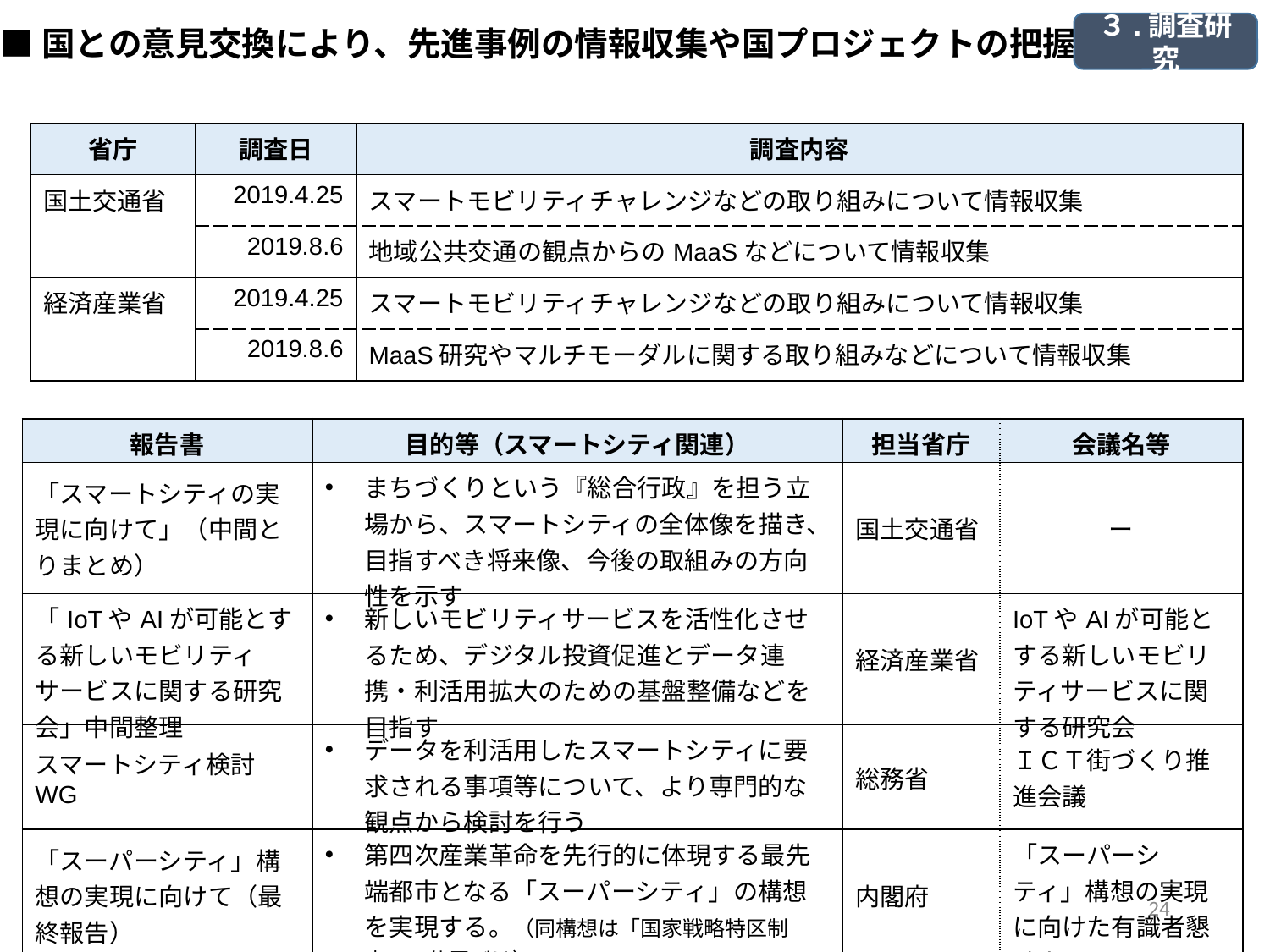

３.調査研究
■国との意見交換により、先進事例の情報収集や国プロジェクトの把握
| 省庁 | 調査日 | 調査内容 |
| --- | --- | --- |
| 国土交通省 | 2019.4.25 | スマートモビリティチャレンジなどの取り組みについて情報収集 |
|  | 2019.8.6 | 地域公共交通の観点からのMaaSなどについて情報収集 |
| 経済産業省 | 2019.4.25 | スマートモビリティチャレンジなどの取り組みについて情報収集 |
|  | 2019.8.6 | MaaS研究やマルチモーダルに関する取り組みなどについて情報収集 |
| 報告書 | 目的等（スマートシティ関連） | 担当省庁 | 会議名等 |
| --- | --- | --- | --- |
| 「スマートシティの実現に向けて」（中間とりまとめ） | まちづくりという『総合行政』を担う立場から、スマートシティの全体像を描き、目指すべき将来像、今後の取組みの方向性を示す | 国土交通省 | ー |
| 「IoTやAIが可能とする新しいモビリティサービスに関する研究会」中間整理 | 新しいモビリティサービスを活性化させるため、デジタル投資促進とデータ連携・利活用拡大のための基盤整備などを目指す | 経済産業省 | IoTやAIが可能とする新しいモビリティサービスに関する研究会 |
| スマートシティ検討WG | データを利活用したスマートシティに要求される事項等について、より専門的な観点から検討を行う | 総務省 | ＩＣＴ街づくり推進会議 |
| 「スーパーシティ」構想の実現に向けて（最終報告） | 第四次産業革命を先行的に体現する最先端都市となる「スーパーシティ」の構想を実現する。（同構想は「国家戦略特区制度」の位置づけ） | 内閣府 | 「スーパーシティ」構想の実現に向けた有識者懇談会 |
24